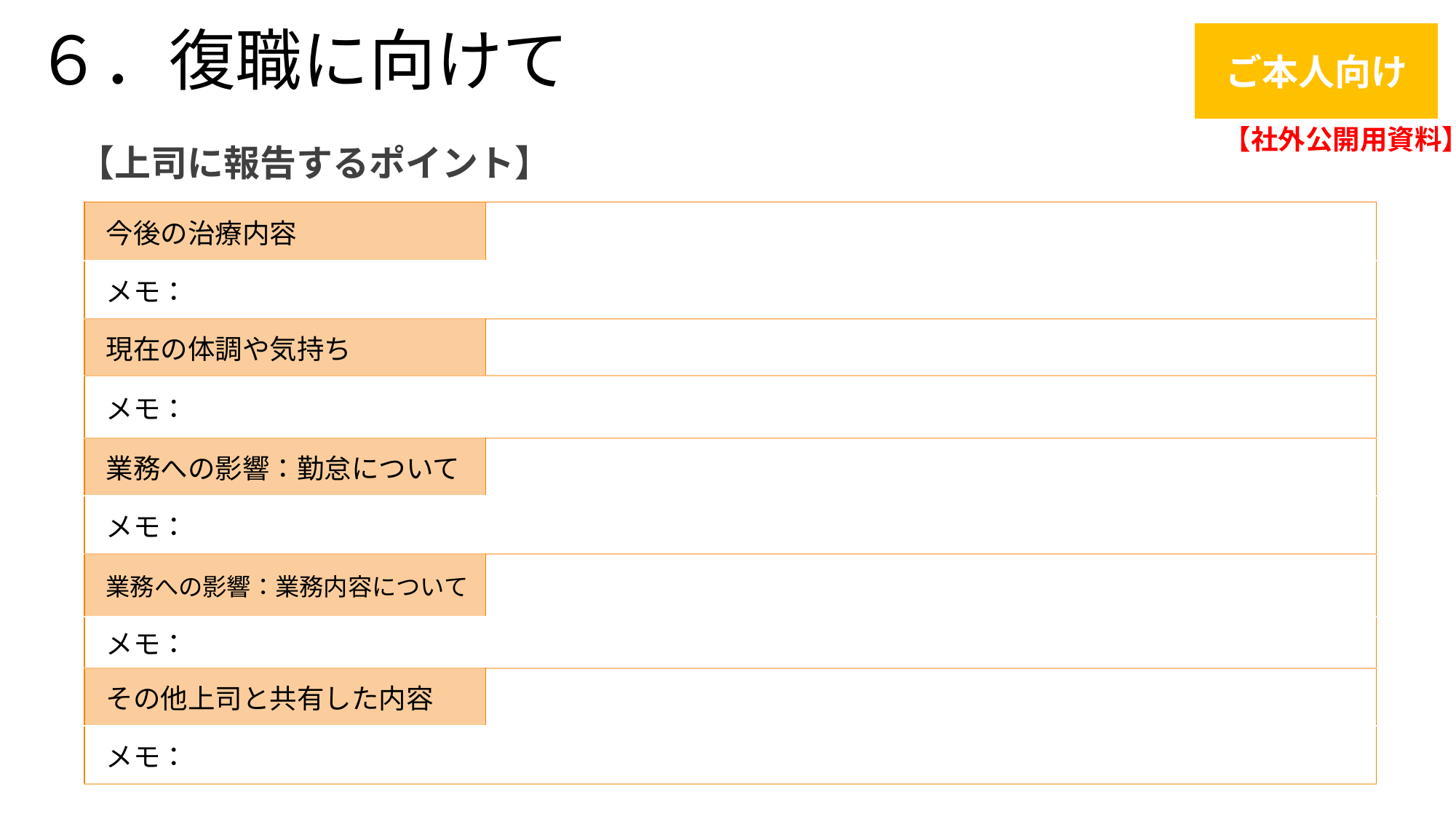

６．復職に向けて
ご本人向け
【社外公開用資料】
【上司に報告するポイント】
| 今後の治療内容 |  |
| --- | --- |
| メモ： |  |
| 現在の体調や気持ち |  |
| メモ： |  |
| 業務への影響：勤怠について |  |
| メモ： |  |
| 業務への影響：業務内容について |  |
| メモ： |  |
| その他上司と共有した内容 |  |
| メモ： |  |